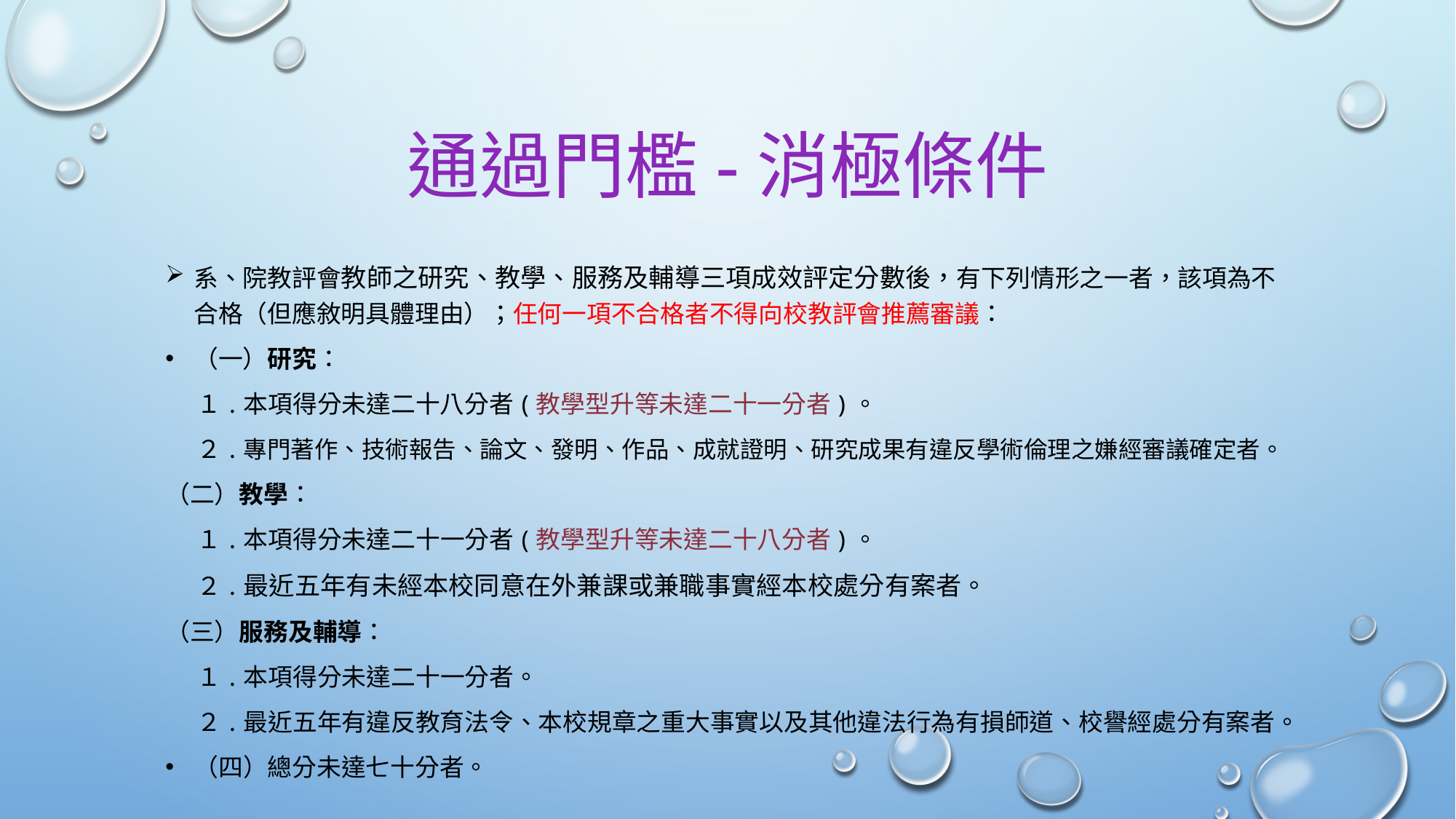

# 通過門檻-消極條件
系、院教評會教師之研究、教學、服務及輔導三項成效評定分數後，有下列情形之一者，該項為不合格（但應敘明具體理由）；任何一項不合格者不得向校教評會推薦審議：
（一）研究：
     １.本項得分未達二十八分者(教學型升等未達二十一分者)。
     ２.專門著作、技術報告、論文、發明、作品、成就證明、研究成果有違反學術倫理之嫌經審議確定者。
（二）教學：
     １.本項得分未達二十一分者(教學型升等未達二十八分者)。
     ２.最近五年有未經本校同意在外兼課或兼職事實經本校處分有案者。
（三）服務及輔導：
     １.本項得分未達二十一分者。
     ２.最近五年有違反教育法令、本校規章之重大事實以及其他違法行為有損師道、校譽經處分有案者。
（四）總分未達七十分者。